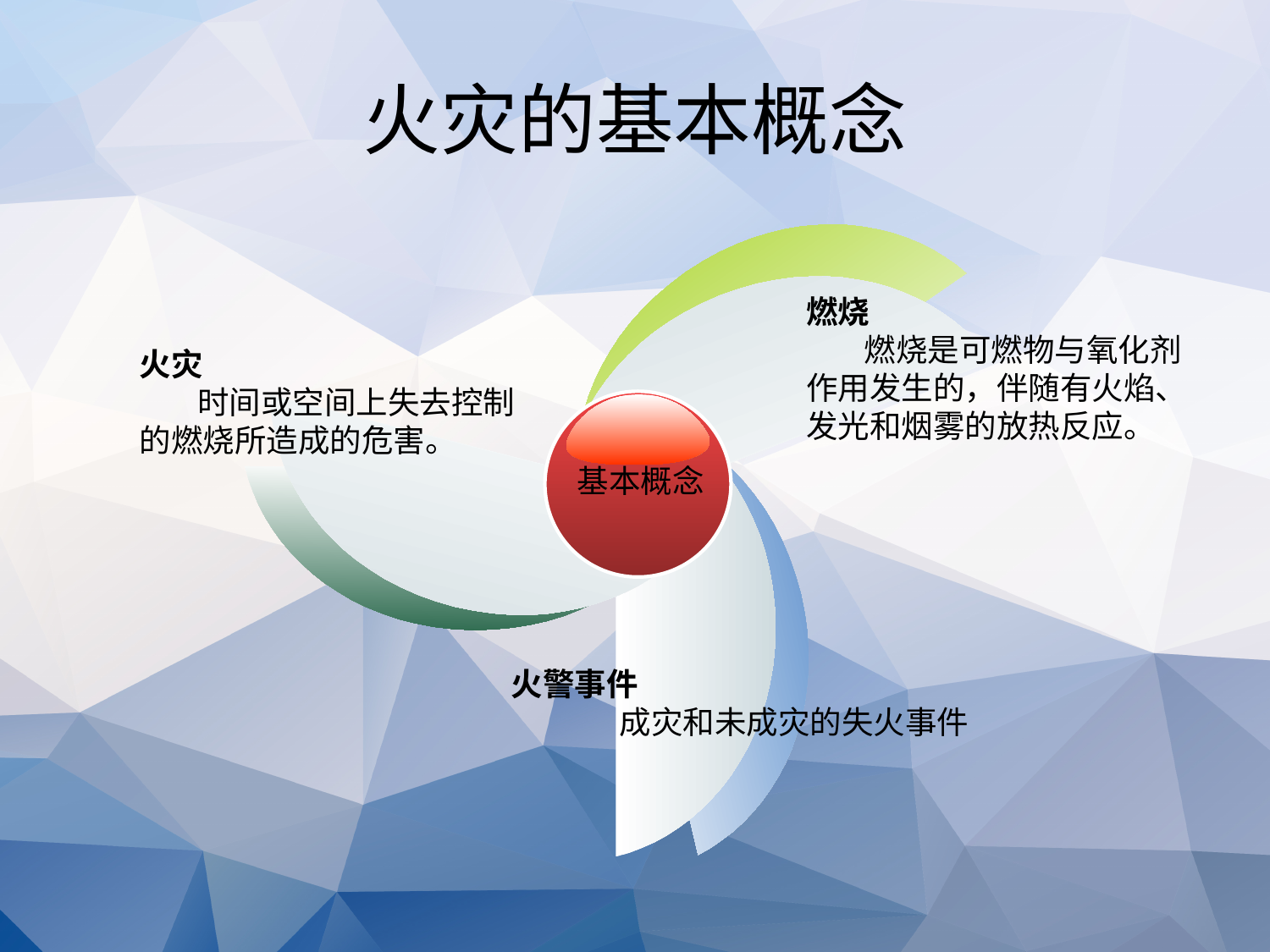

# 火灾的基本概念

基本概念
火警事件
              成灾和未成灾的失火事件
燃烧
       燃烧是可燃物与氧化剂作用发生的，伴随有火焰、发光和烟雾的放热反应。
火灾
       时间或空间上失去控制的燃烧所造成的危害。